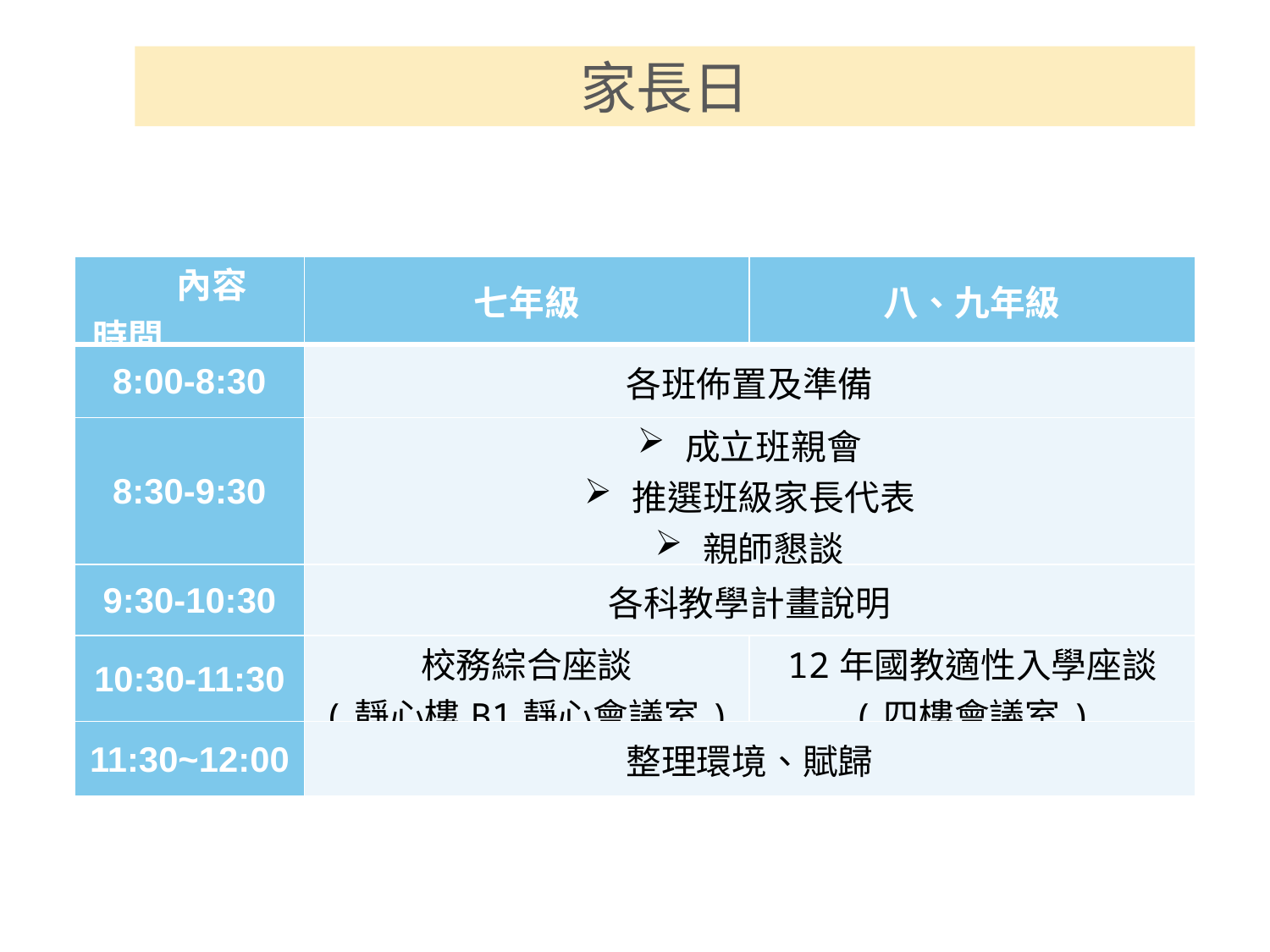

家長日
| 內容 時間 | 七年級 | 八、九年級 |
| --- | --- | --- |
| 8:00-8:30 | 各班佈置及準備 |  |
| 8:30-9:30 | 成立班親會 推選班級家長代表 親師懇談 |  |
| 9:30-10:30 | 各科教學計畫說明 |  |
| 10:30-11:30 | 校務綜合座談 (靜心樓B1靜心會議室) | 12年國教適性入學座談 (四樓會議室) |
| 11:30~12:00 | 整理環境、賦歸 |  |